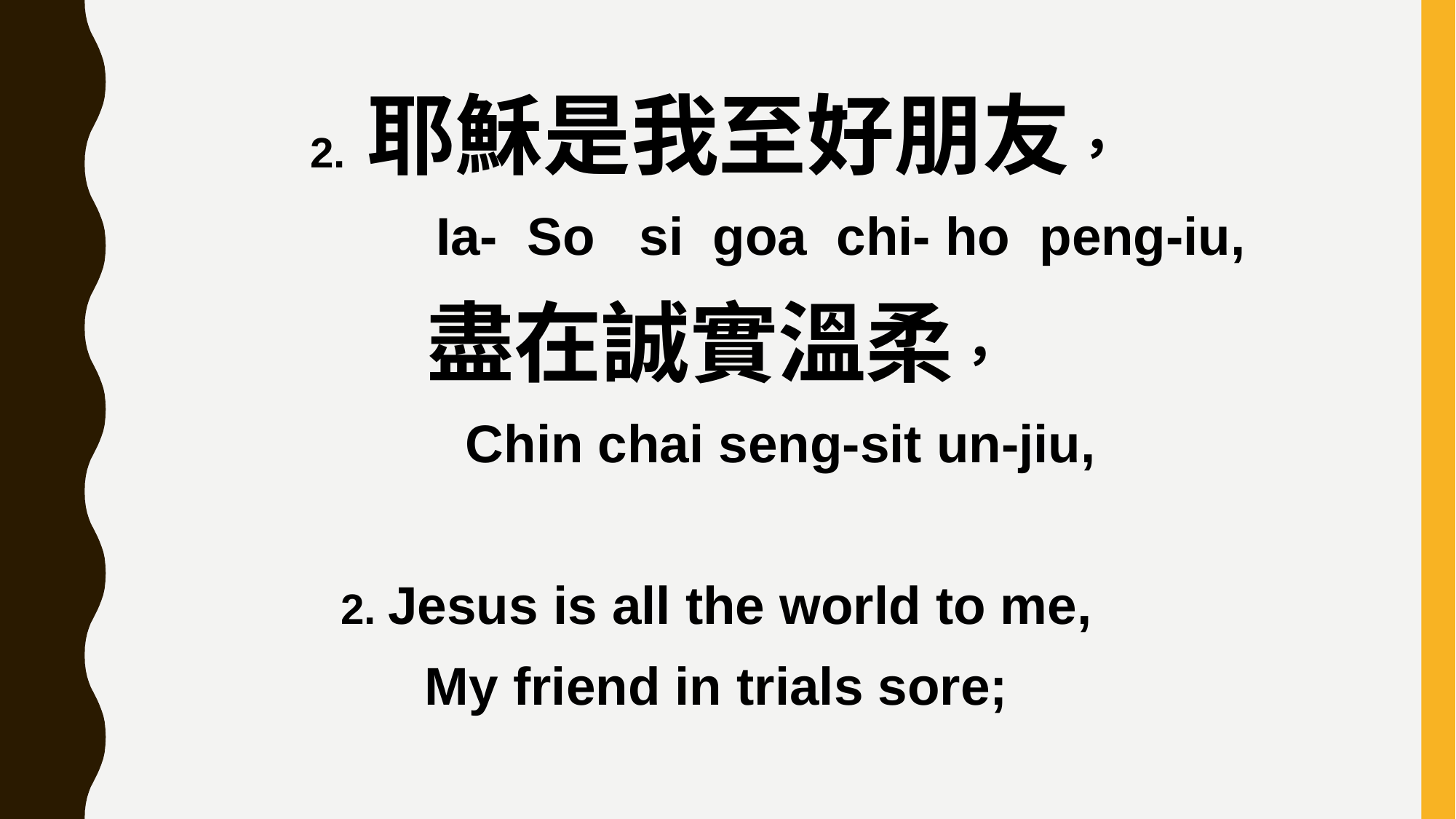

2. 耶穌是我至好朋友，
                  Ia-  So   si  goa  chi- ho  peng-iu,
盡在誠實溫柔，
                    Chin chai seng-sit un-jiu,

2. Jesus is all the world to me,
My friend in trials sore;